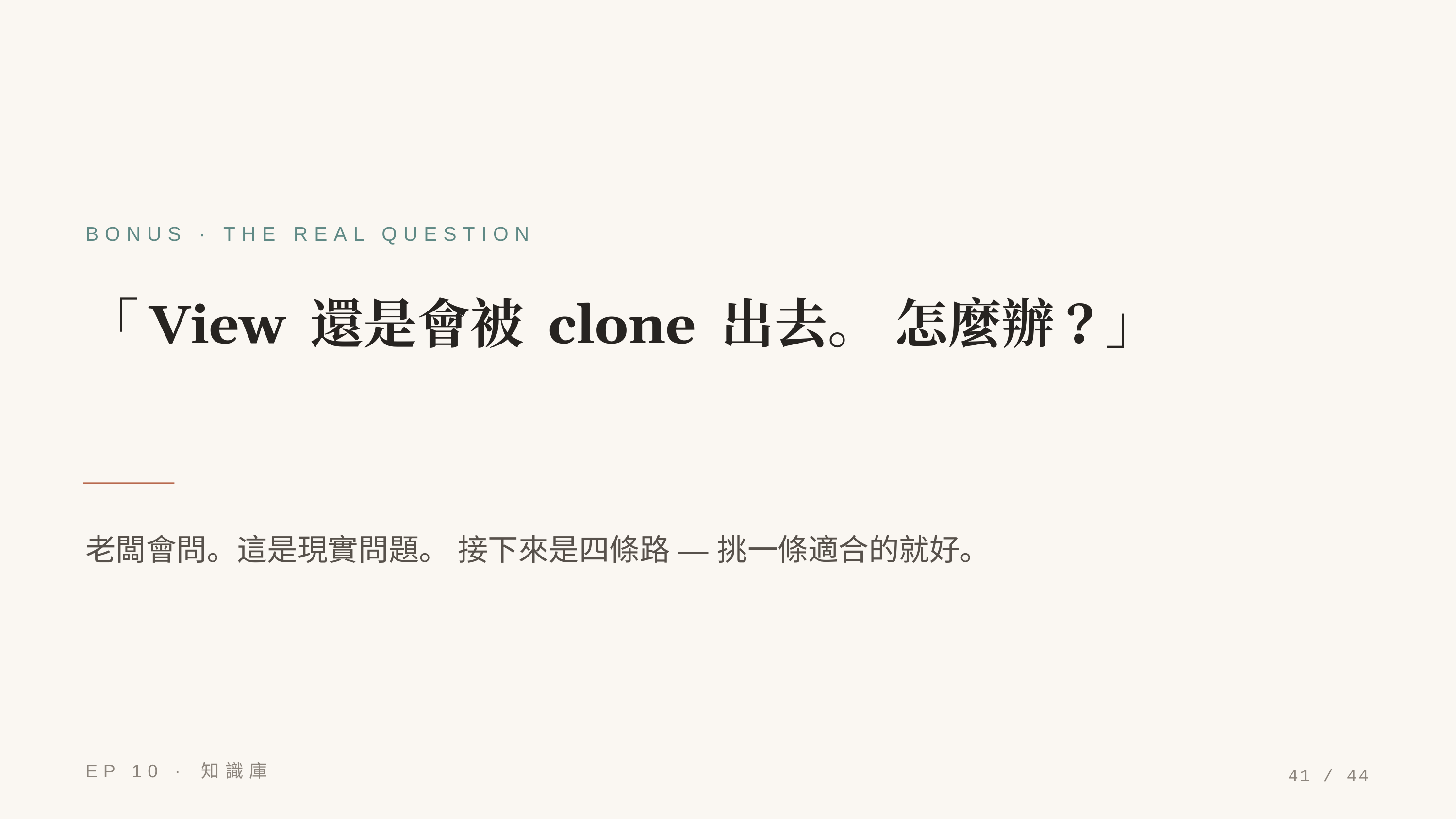

BONUS · THE REAL QUESTION
「View 還是會被 clone 出去。 怎麼辦?」

老闆會問。這是現實問題。 接下來是四條路 — 挑一條適合的就好。
EP 10 · 知識庫
41 / 44